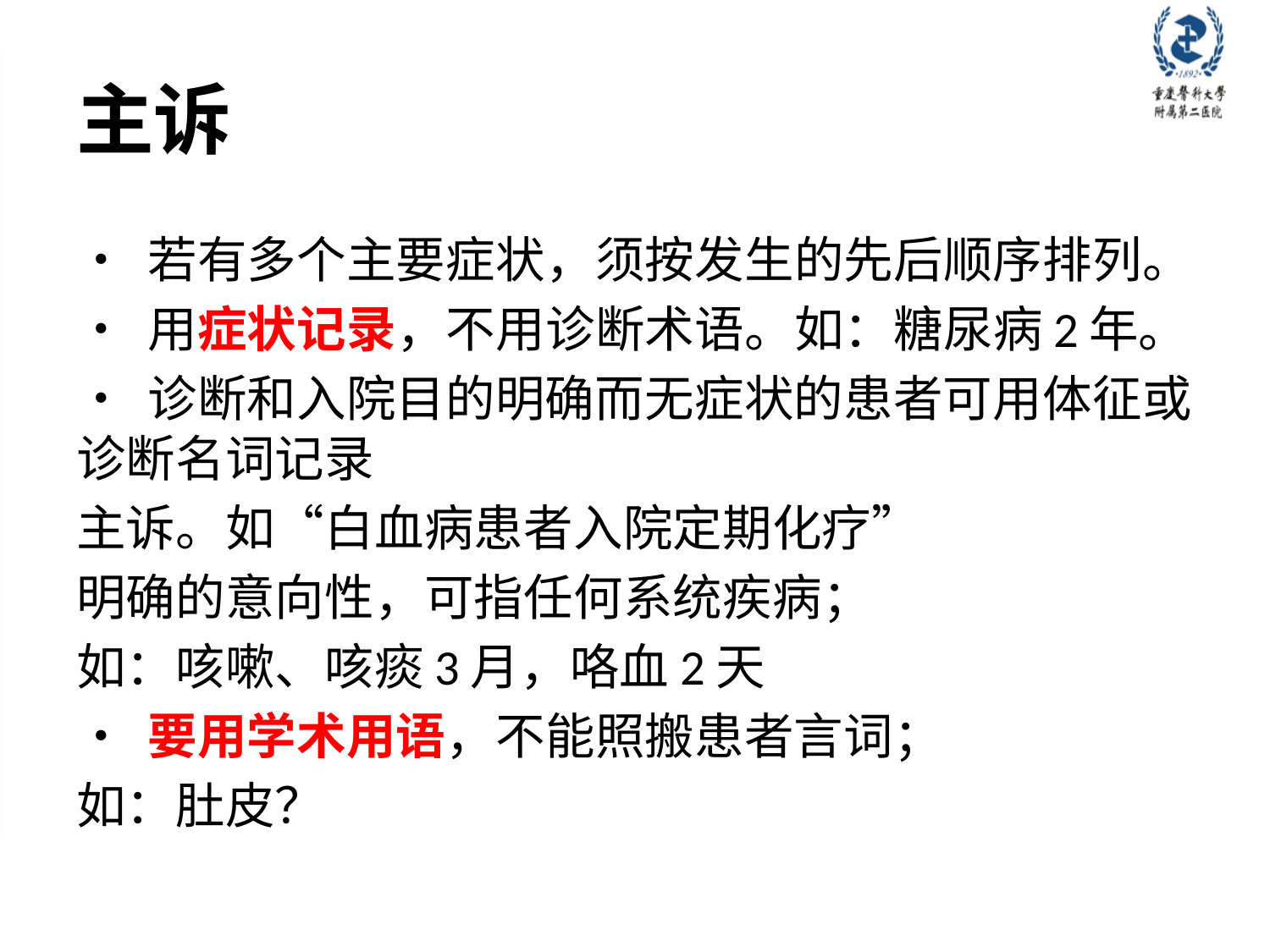

# 主诉
• 若有多个主要症状，须按发生的先后顺序排列。
• 用症状记录，不用诊断术语。如：糖尿病2年。
• 诊断和入院目的明确而无症状的患者可用体征或诊断名词记录
主诉。如“白血病患者入院定期化疗”
明确的意向性，可指任何系统疾病；
如：咳嗽、咳痰3月，咯血2天
• 要用学术用语，不能照搬患者言词；
如：肚皮？